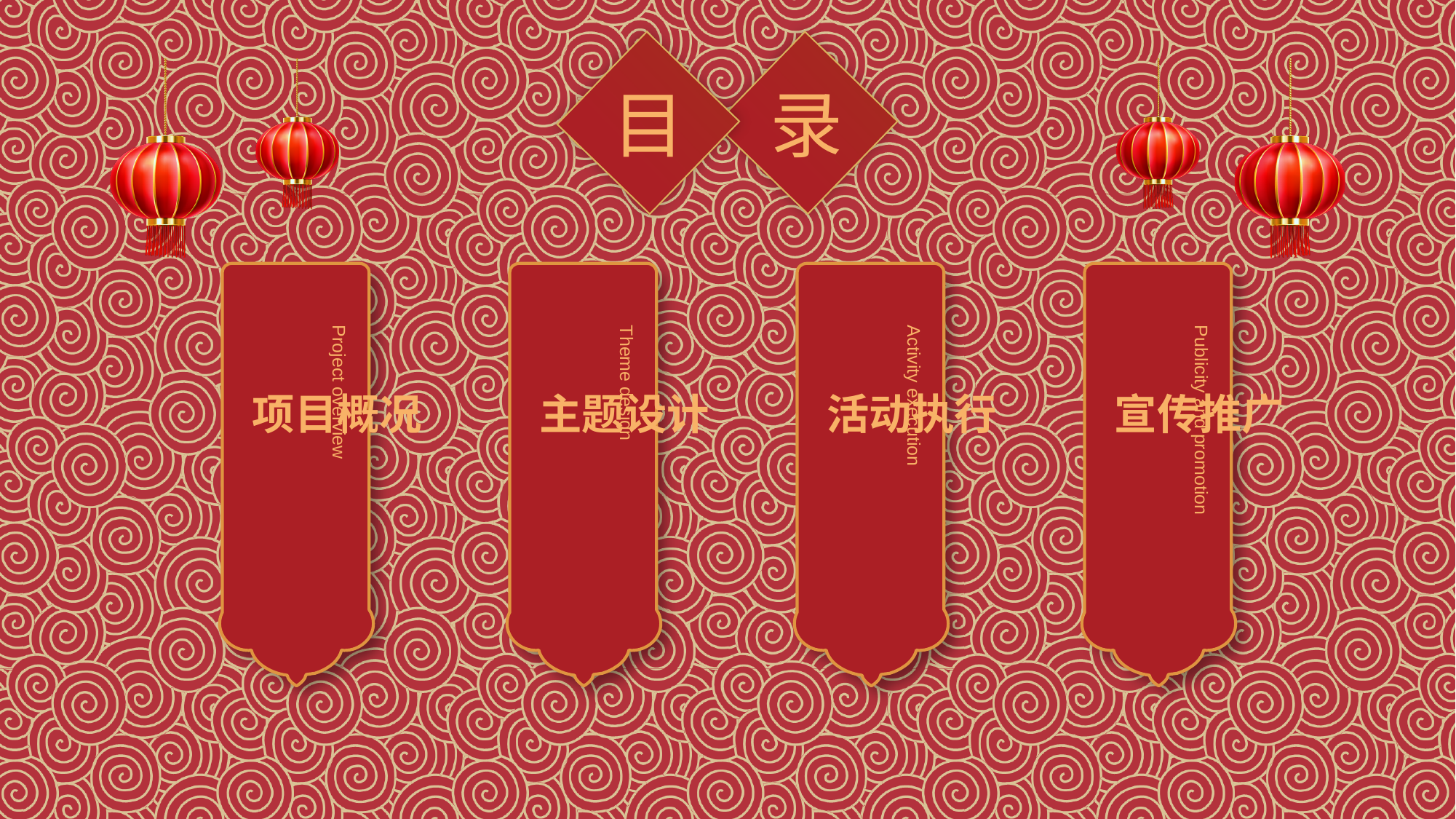

录
目
目录

项目概况
主题设计
活动执行
宣传推广
Project overview

Publicity and promotion

Theme design

Activity execution